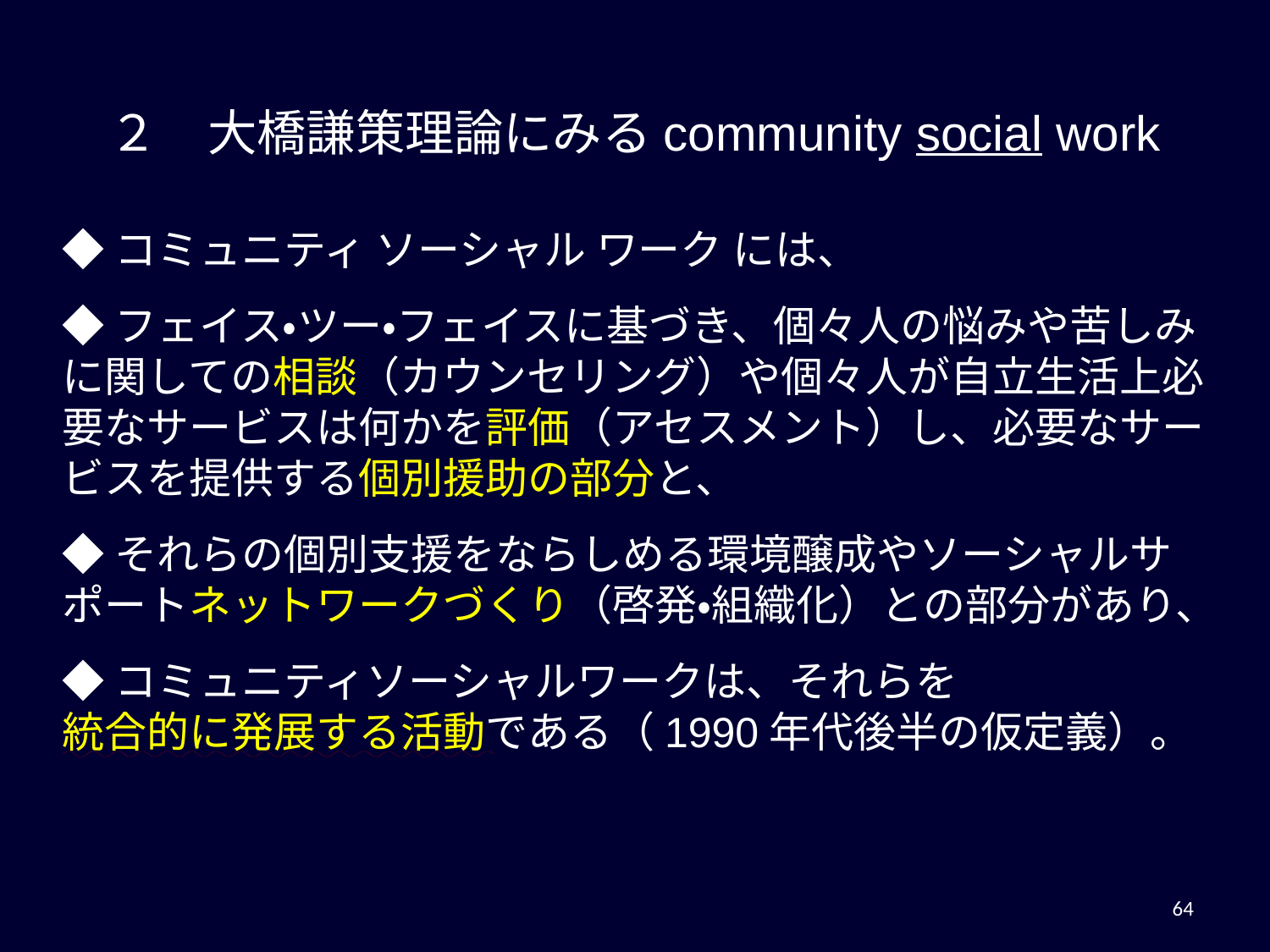

２　大橋謙策理論にみるcommunity social work
◆コミュニティ ソーシャル ワーク には、

◆フェイス・ツー・フェイスに基づき、個々人の悩みや苦しみに関しての相談（カウンセリング）や個々人が自立生活上必要なサービスは何かを評価（アセスメント）し、必要なサービスを提供する個別援助の部分と、

◆それらの個別支援をならしめる環境醸成やソーシャルサポートネットワークづくり（啓発・組織化）との部分があり、

◆コミュニティソーシャルワークは、それらを
統合的に発展する活動である（1990年代後半の仮定義）。
64